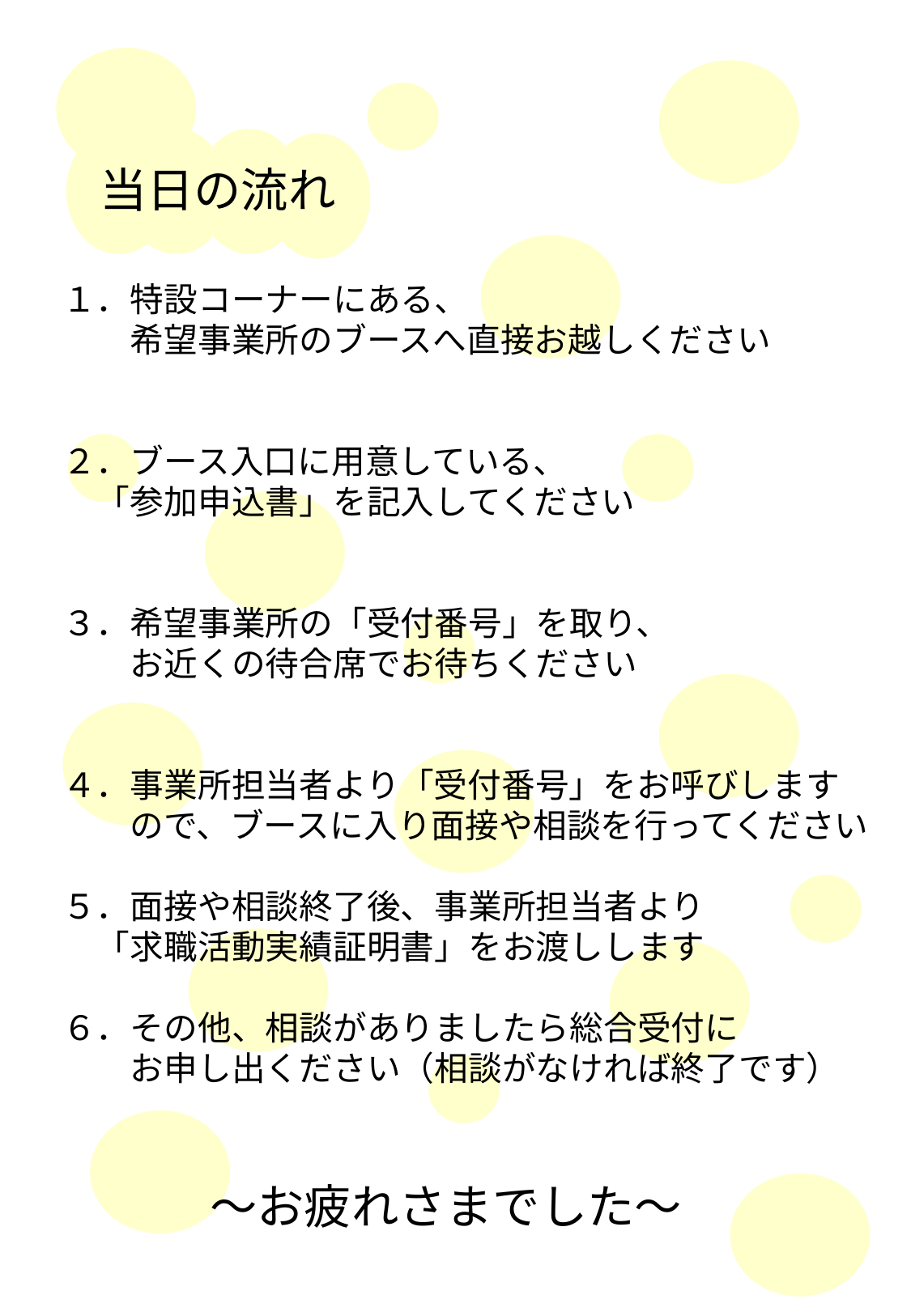

当日の流れ

１．特設コーナーにある、
　　希望事業所のブースへ直接お越しください

２．ブース入口に用意している、
　「参加申込書」を記入してください

３．希望事業所の「受付番号」を取り、
　　お近くの待合席でお待ちください

４．事業所担当者より「受付番号」をお呼びします
　　ので、ブースに入り面接や相談を行ってください

５．面接や相談終了後、事業所担当者より
　「求職活動実績証明書」をお渡しします

６．その他、相談がありましたら総合受付に
　　お申し出ください（相談がなければ終了です）

～お疲れさまでした～